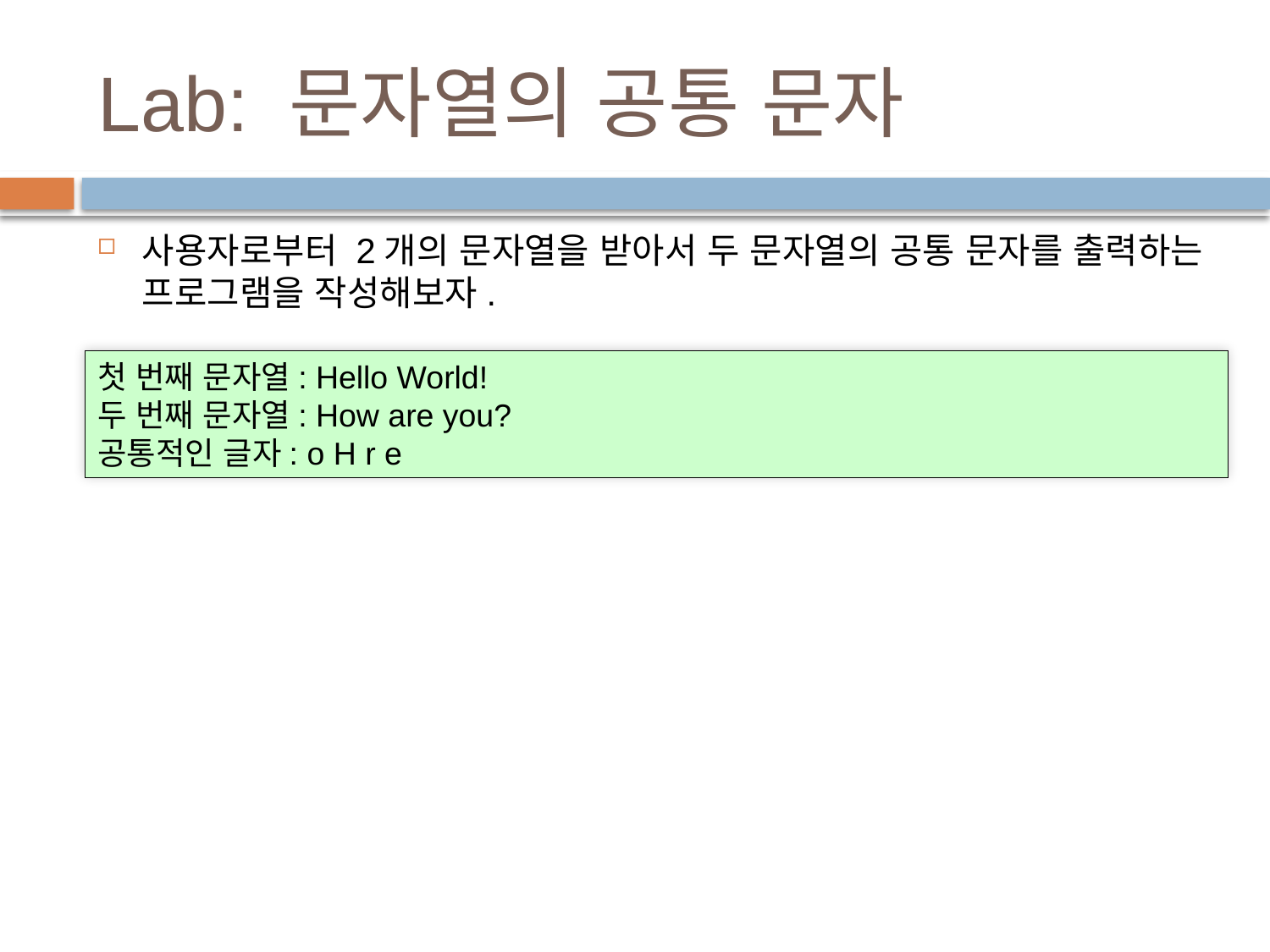

# Lab: 문자열의 공통 문자
사용자로부터 2개의 문자열을 받아서 두 문자열의 공통 문자를 출력하는 프로그램을 작성해보자.
첫 번째 문자열: Hello World!
두 번째 문자열: How are you?
공통적인 글자: o H r e